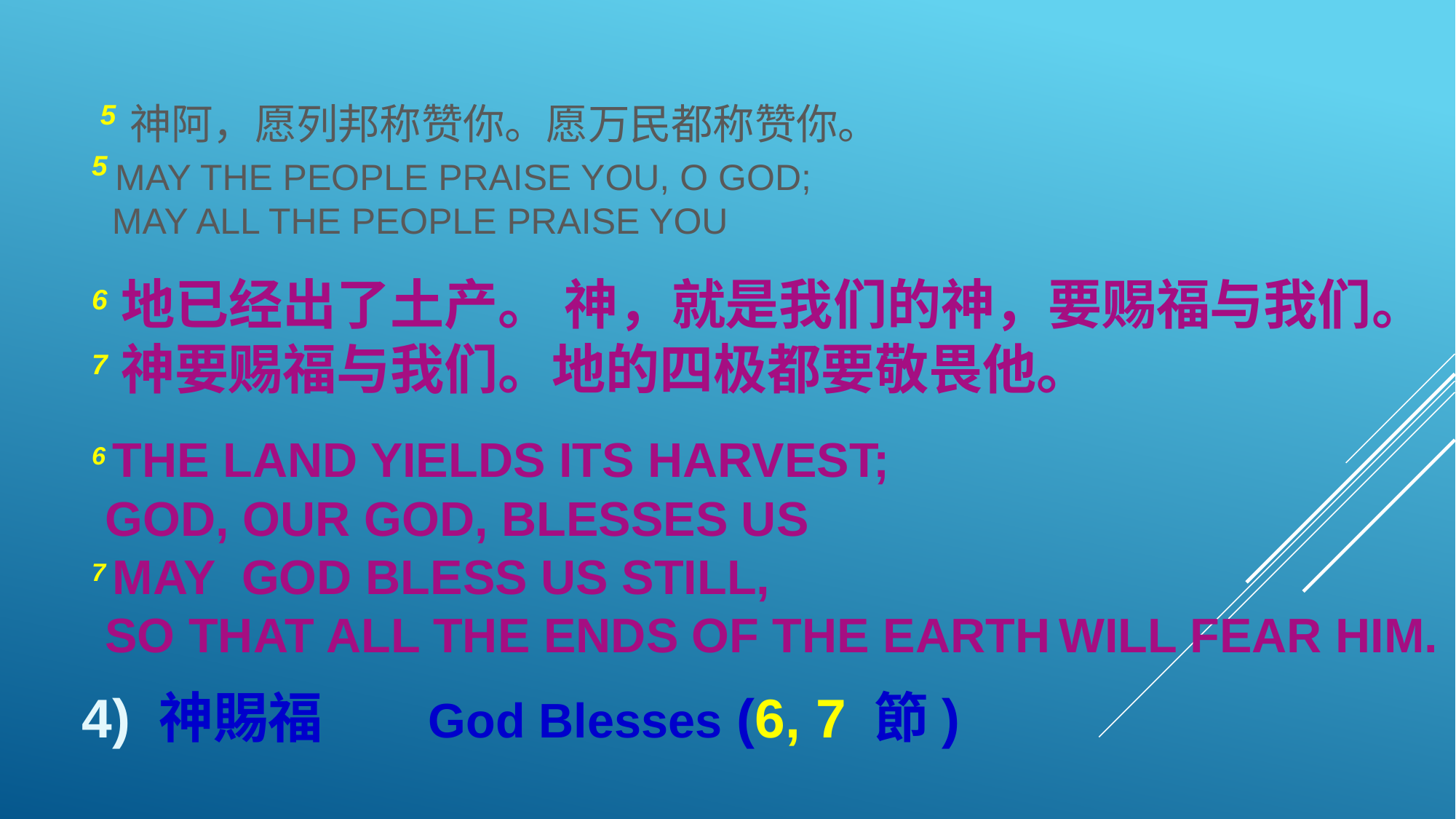

# 5 神阿，愿列邦称赞你。愿万民都称赞你。 5 MAY THE PEOPLE PRAISE YOU, O GOD; MAY ALL THE PEOPLE PRAISE YOU 6 地已经出了土产。 神，就是我们的神，要赐福与我们。 7 神要赐福与我们。地的四极都要敬畏他。 6 THE LAND YIELDS ITS HARVEST; GOD, OUR GOD, BLESSES US 7 MAY  GOD BLESS US STILL, SO THAT ALL THE ENDS OF THE EARTH WILL FEAR HIM.
4) 神賜福	  God Blesses	(6, 7 節)